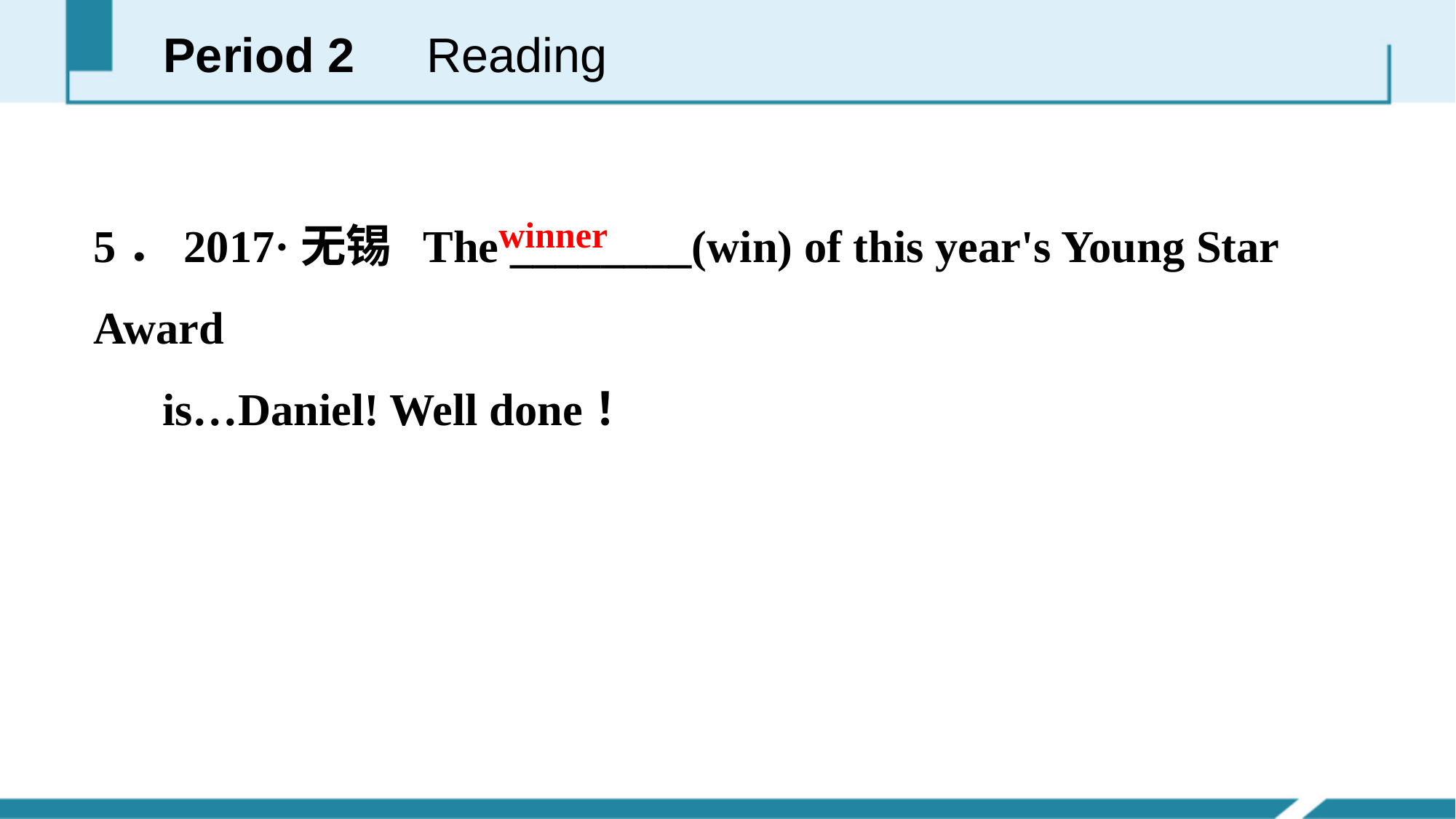

Period 2　Reading
5．2017·无锡  The ________(win) of this year's Young Star Award
      is…Daniel! Well done！
winner